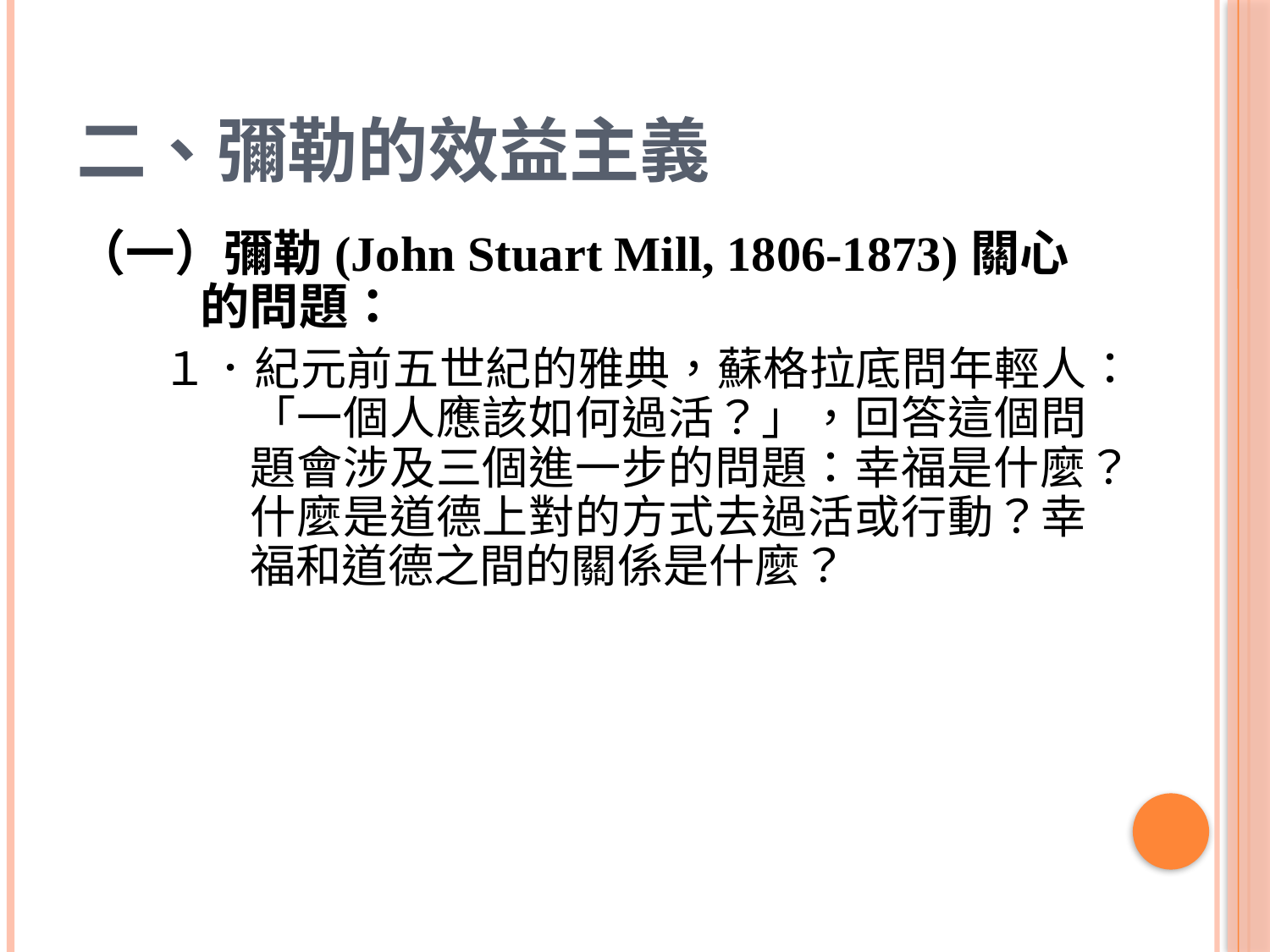

# 二、彌勒的效益主義
（一）彌勒(John Stuart Mill, 1806-1873)關心的問題：
　　１．紀元前五世紀的雅典，蘇格拉底問年輕人：「一個人應該如何過活？」，回答這個問題會涉及三個進一步的問題：幸福是什麼？什麼是道德上對的方式去過活或行動？幸福和道德之間的關係是什麼？